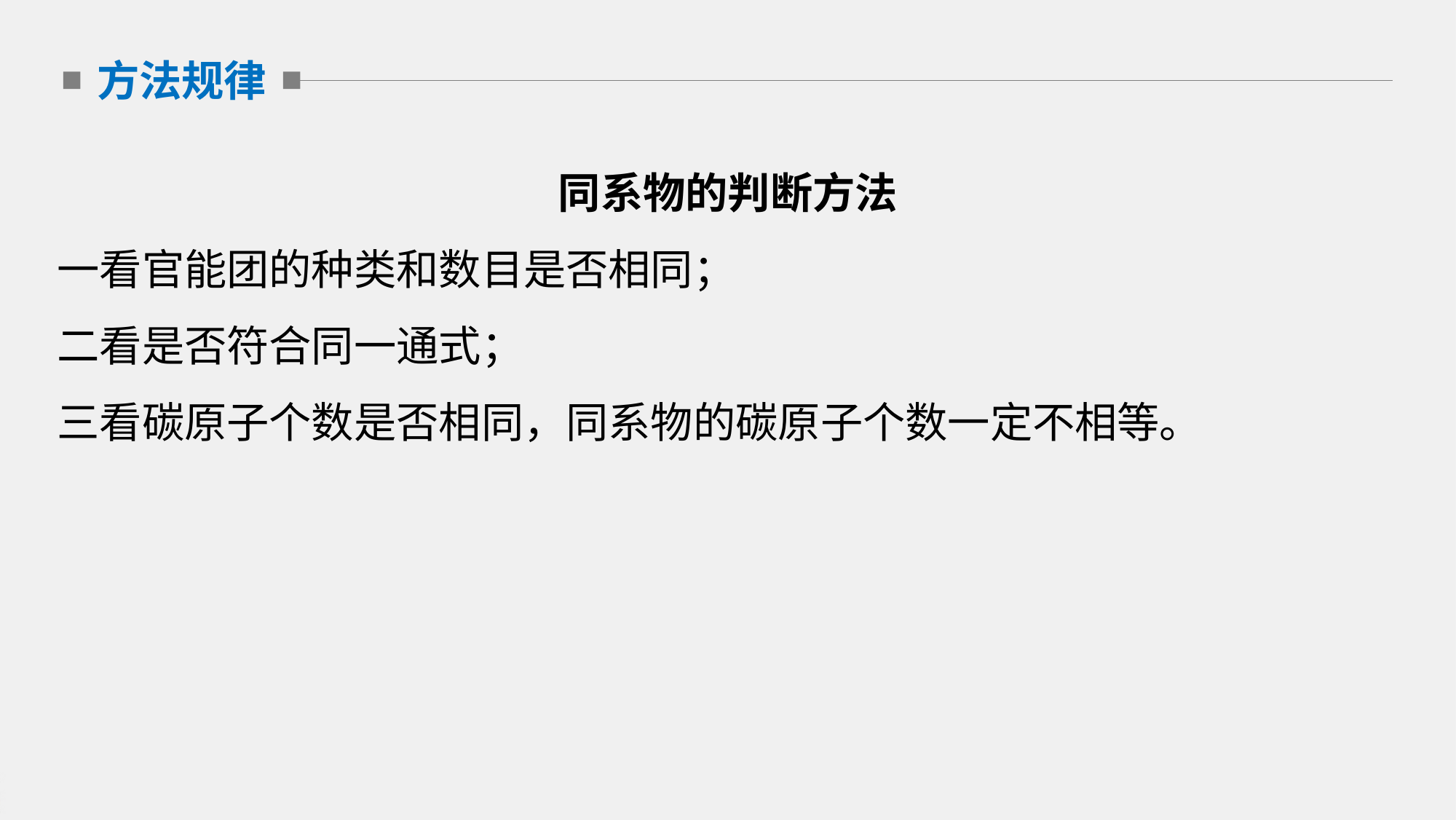

方法规律

同系物的判断方法
一看官能团的种类和数目是否相同；
二看是否符合同一通式；
三看碳原子个数是否相同，同系物的碳原子个数一定不相等。